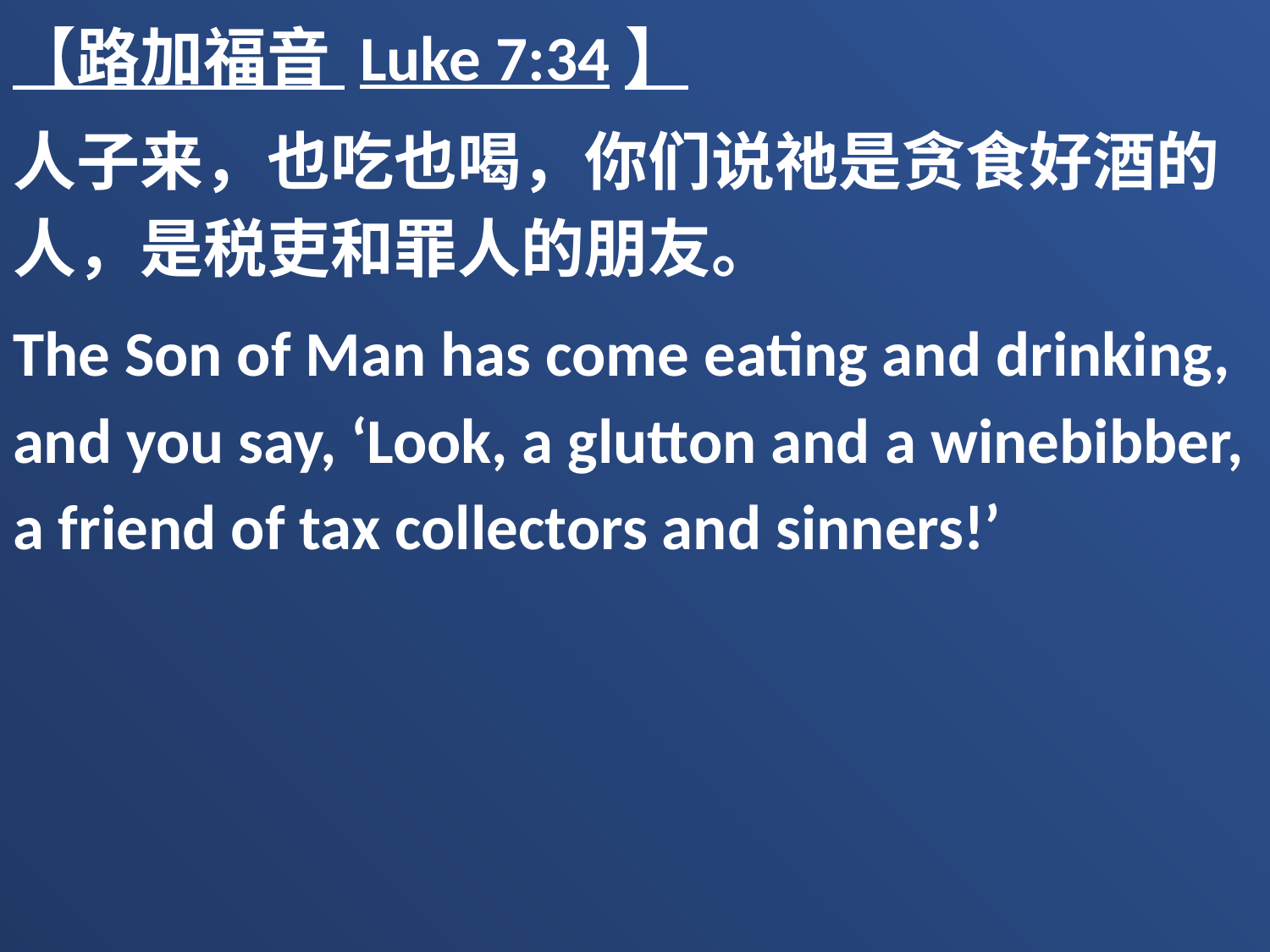

【路加福音 Luke 7:34】
人子来，也吃也喝，你们说祂是贪食好酒的人，是税吏和罪人的朋友。
The Son of Man has come eating and drinking, and you say, ‘Look, a glutton and a winebibber, a friend of tax collectors and sinners!’